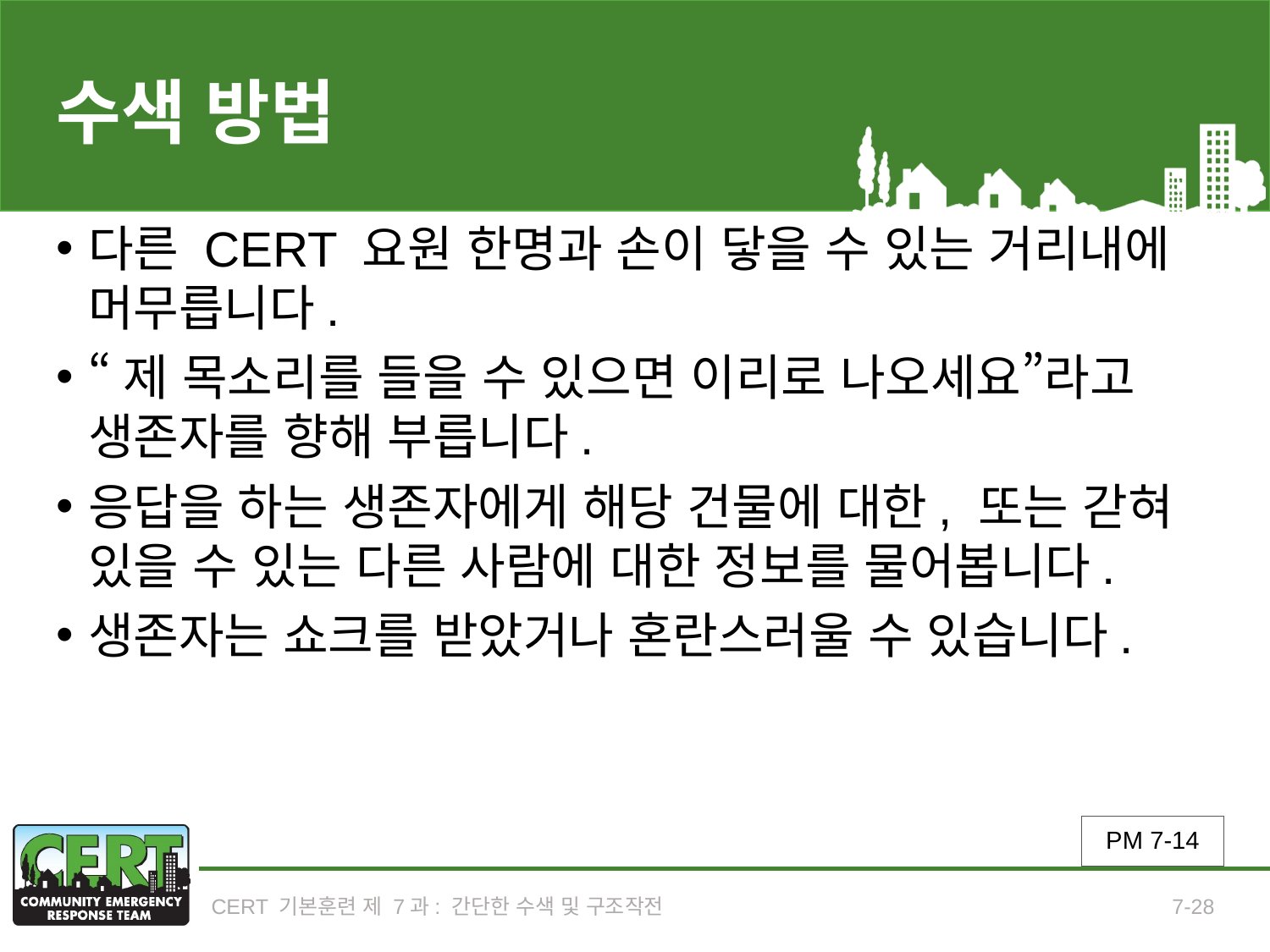

# 수색 방법
다른 CERT 요원 한명과 손이 닿을 수 있는 거리내에 머무릅니다.
“제 목소리를 들을 수 있으면 이리로 나오세요”라고 생존자를 향해 부릅니다.
응답을 하는 생존자에게 해당 건물에 대한, 또는 갇혀 있을 수 있는 다른 사람에 대한 정보를 물어봅니다.
생존자는 쇼크를 받았거나 혼란스러울 수 있습니다.
PM 7-14
CERT 기본훈련 제 7과: 간단한 수색 및 구조작전
7-28